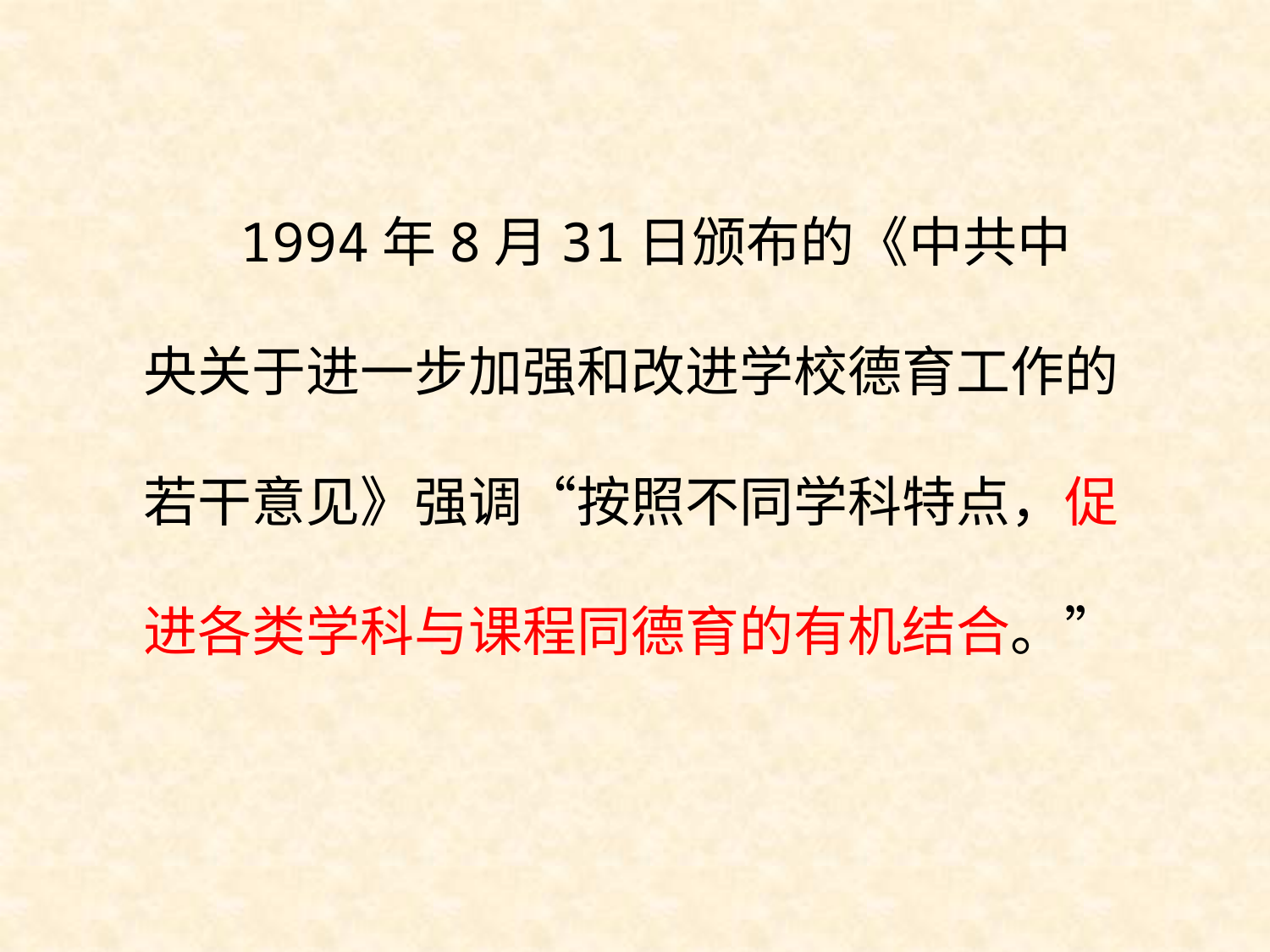

1994年8月31日颁布的《中共中央关于进一步加强和改进学校德育工作的若干意见》强调“按照不同学科特点，促进各类学科与课程同德育的有机结合。”
4